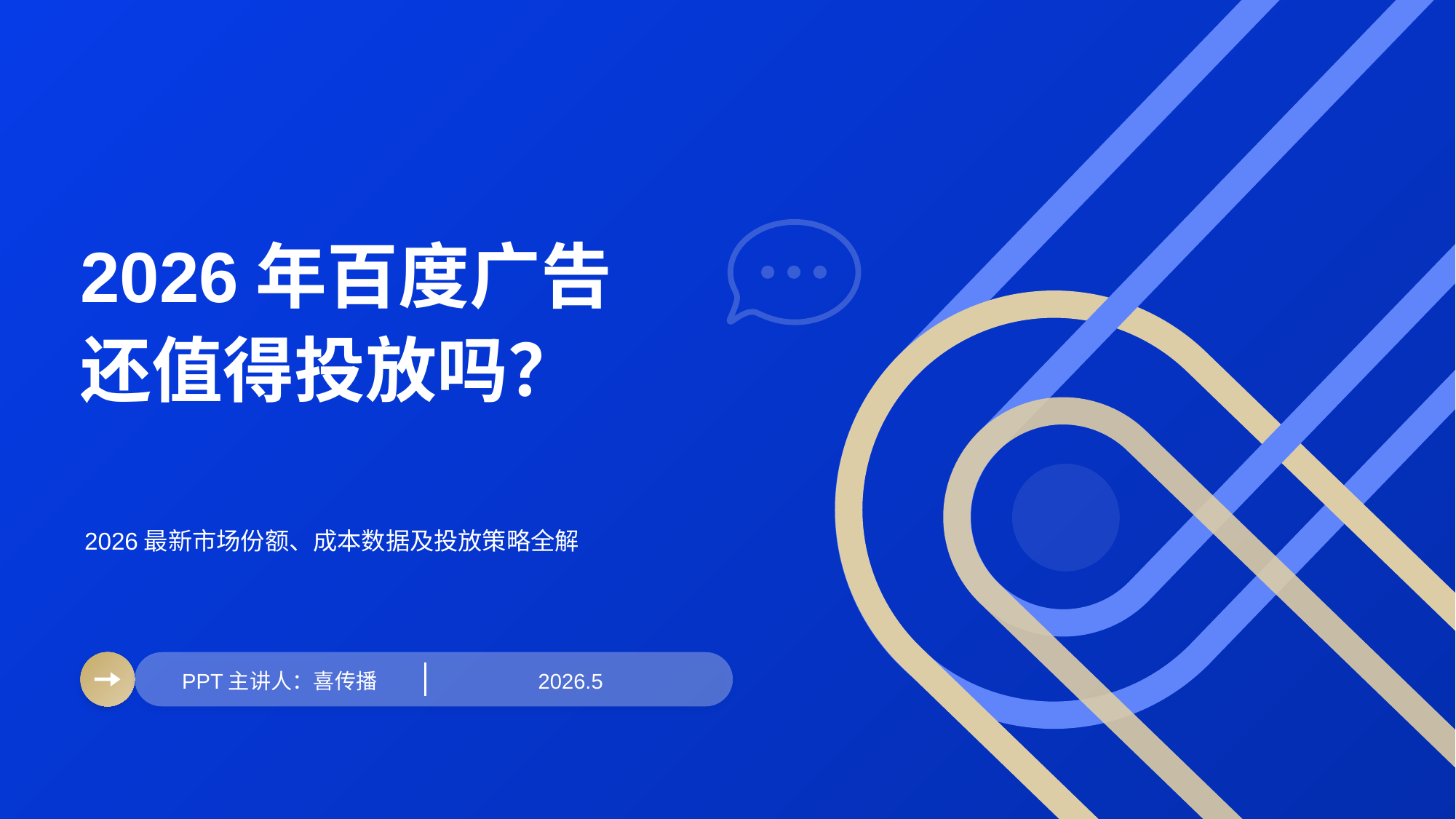

2026年百度广告还值得投放吗？

2026最新市场份额、成本数据及投放策略全解

PPT主讲人：喜传播
2026.5